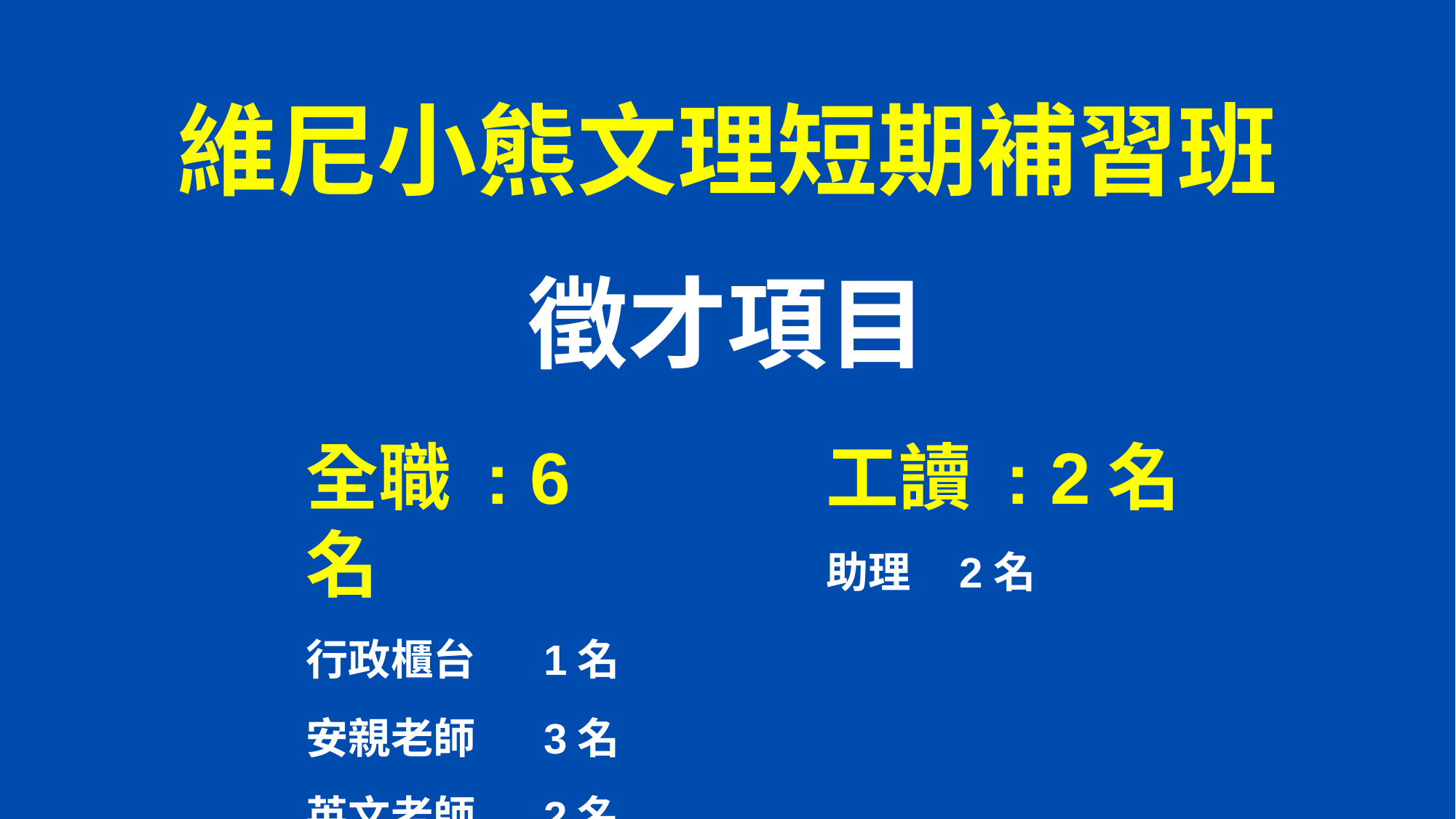

維尼小熊文理短期補習班
徵才項目
全職 : 6名
行政櫃台      1名
安親老師      3名
英文老師      2名
工讀 : 2名
助理    2名